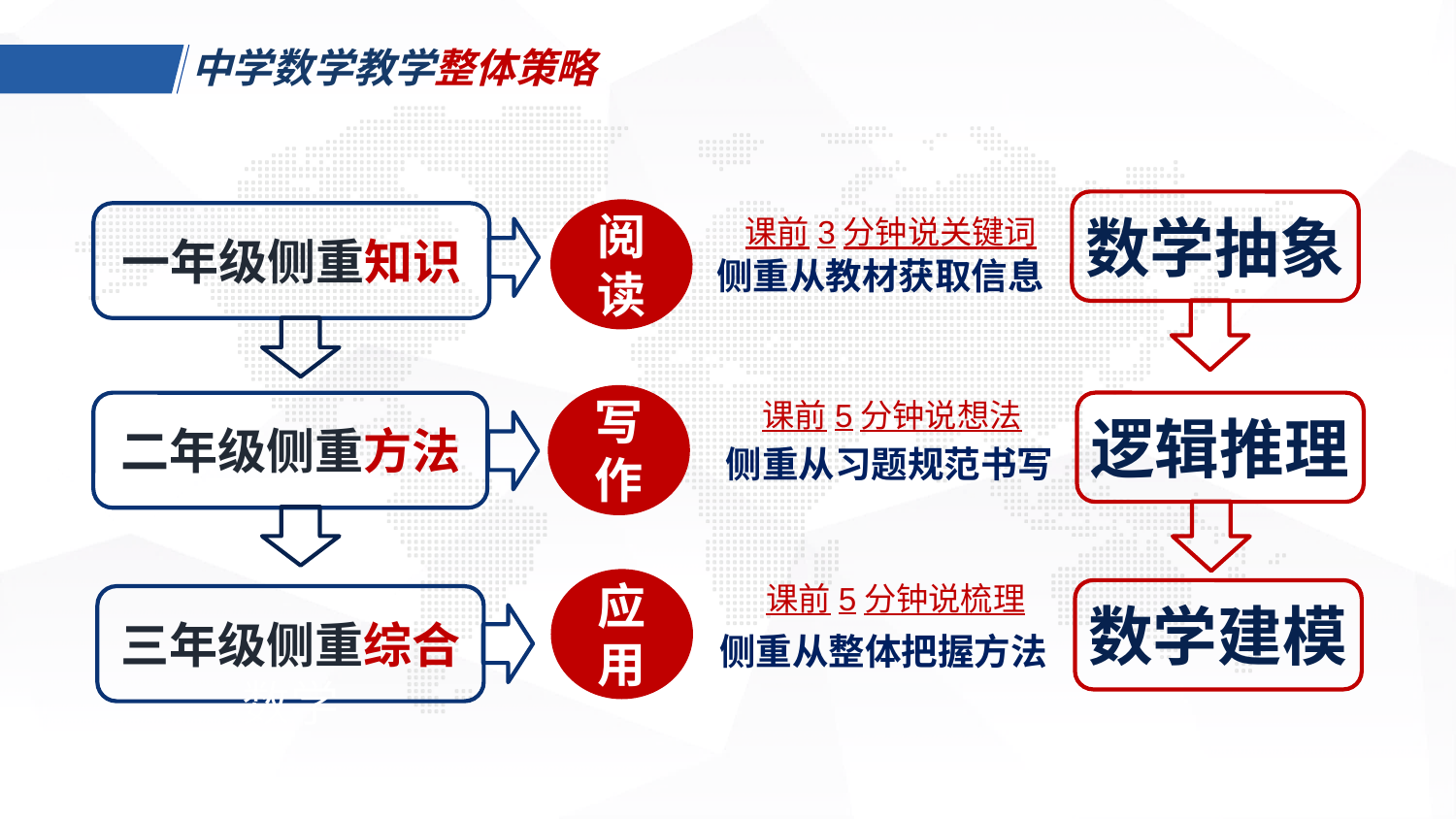

中学数学教学整体策略

数学抽象
阅读
一年级侧重知识
课前3分钟说关键词

阅读   侧重从教材获取信息

写作
    侧重从习题规范书写

逻辑推理
二年级侧重方法
课前5分钟说想法

应用
侧重从整体把握方法
课前5分钟说梳理

数学建模

三年级侧重综合数学